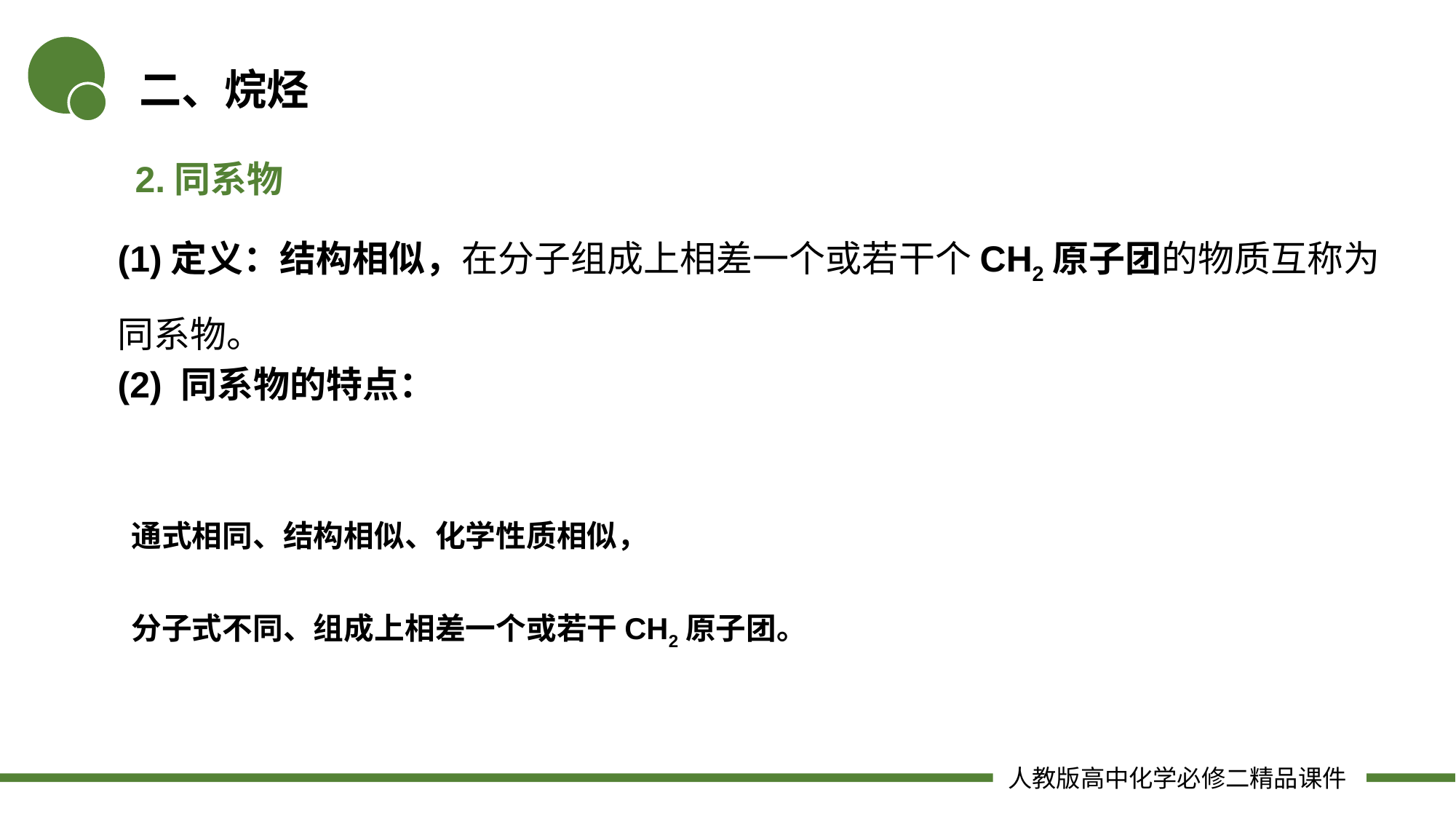

二、烷烃
2.同系物
(1)定义：结构相似，在分子组成上相差一个或若干个CH2原子团的物质互称为同系物。
(2) 同系物的特点：
通式相同、结构相似、化学性质相似，
分子式不同、组成上相差一个或若干CH2原子团。